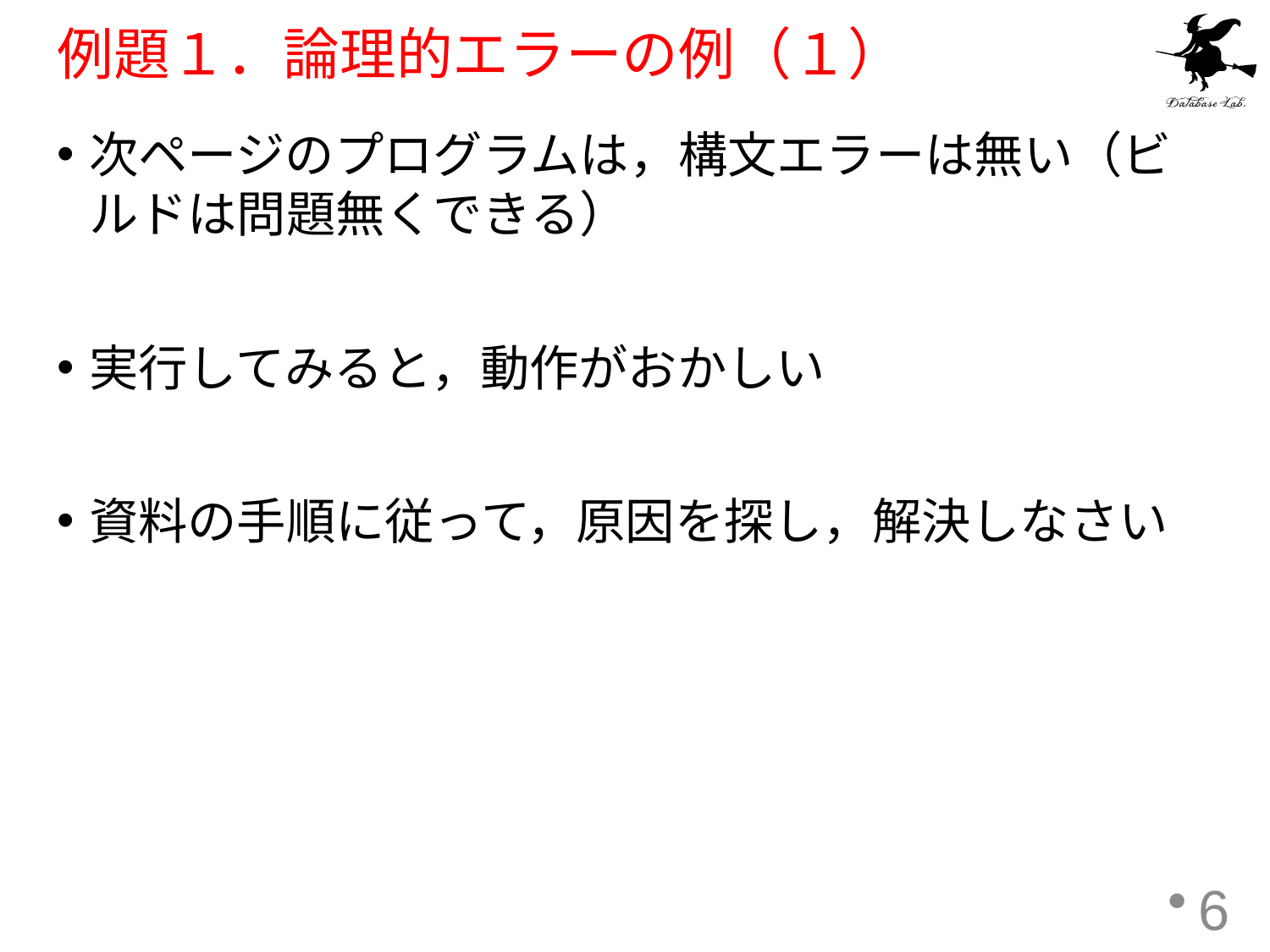

# 例題１．論理的エラーの例（１）
次ページのプログラムは，構文エラーは無い（ビルドは問題無くできる）

実行してみると，動作がおかしい

資料の手順に従って，原因を探し，解決しなさい
6